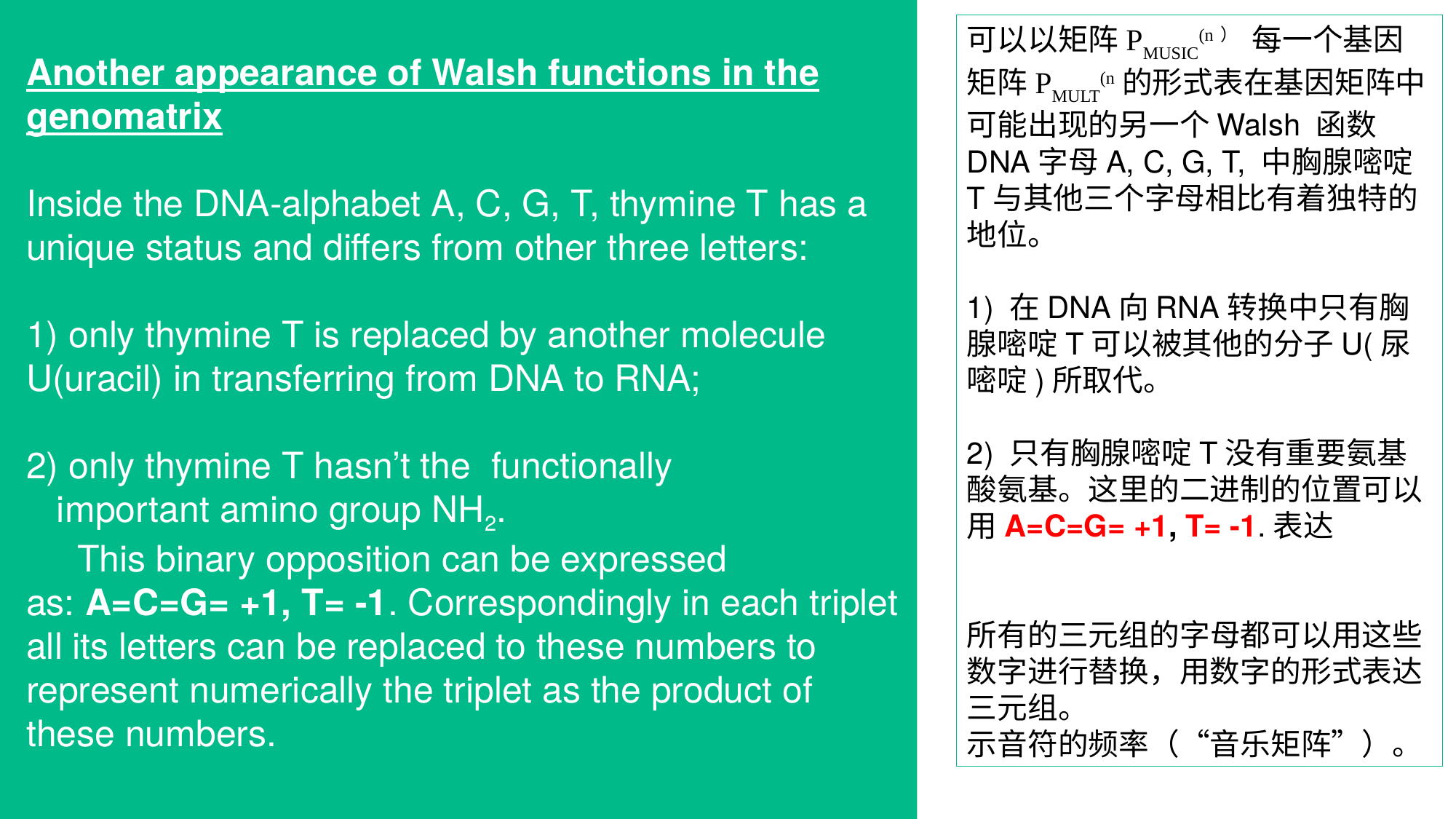

可以以矩阵PMUSIC(n）  每一个基因矩阵PMULT(n的形式表在基因矩阵中可能出现的另一个Walsh 函数
DNA字母A, C, G, T, 中胸腺嘧啶T与其他三个字母相比有着独特的地位。

1) 在DNA向RNA转换中只有胸腺嘧啶T可以被其他的分子U(尿嘧啶)所取代。

2) 只有胸腺嘧啶T没有重要氨基酸氨基。这里的二进制的位置可以用A=C=G= +1, T= -1.表达

所有的三元组的字母都可以用这些数字进行替换，用数字的形式表达三元组。
示音符的频率（“音乐矩阵”）。
Another appearance of Walsh functions in the genomatrix

Inside the DNA-alphabet A, C, G, T, thymine T has a unique status and differs from other three letters:
1) only thymine T is replaced by another molecule U(uracil) in transferring from DNA to RNA;
2) only thymine T hasn’t the  functionally
   important amino group NH2.
     This binary opposition can be expressed
as: A=C=G= +1, T= -1. Correspondingly in each triplet all its letters can be replaced to these numbers to represent numerically the triplet as the product of these numbers.